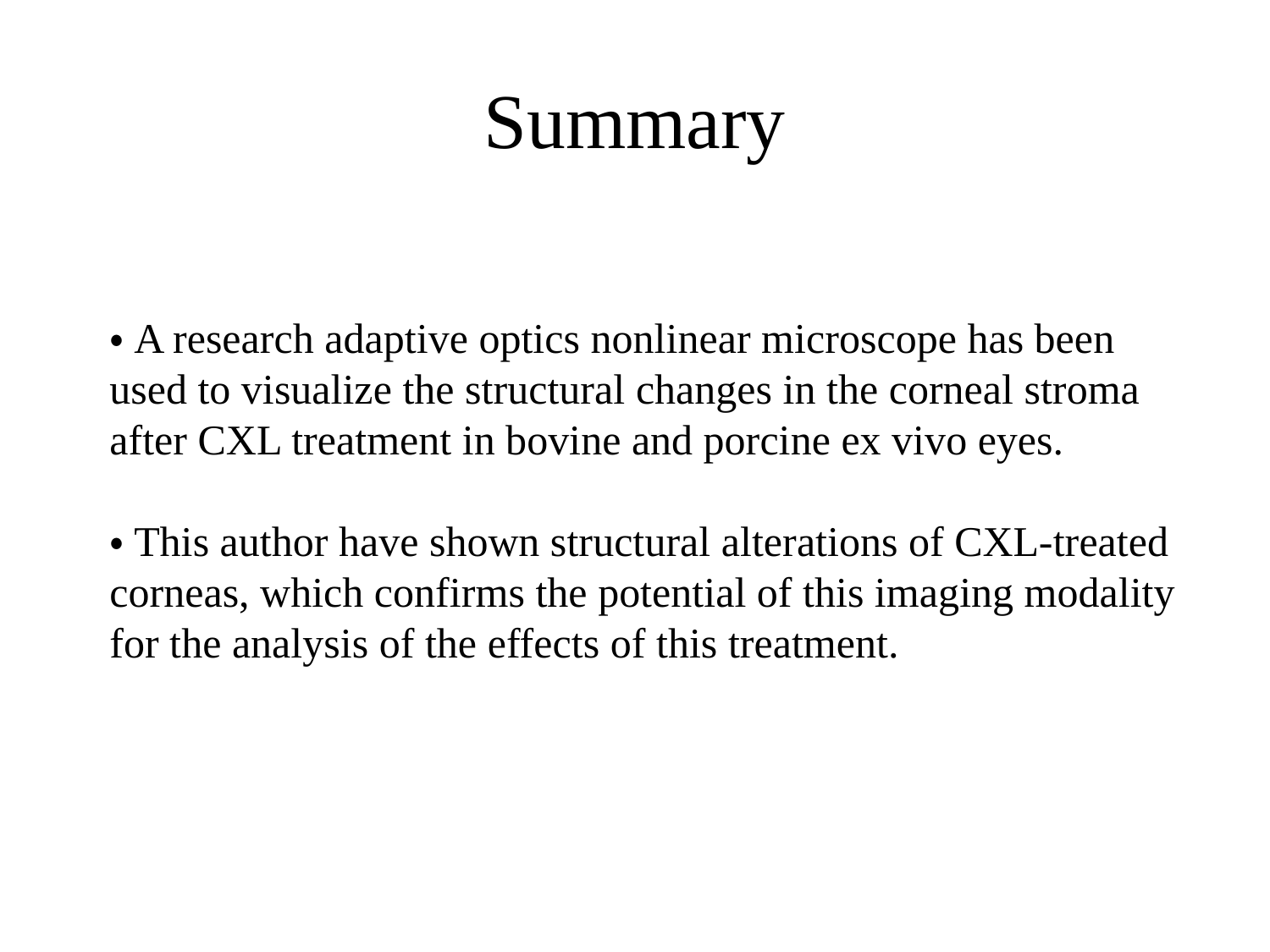

# Summary
・A research adaptive optics nonlinear microscope has been used to visualize the structural changes in the corneal stroma after CXL treatment in bovine and porcine ex vivo eyes.

・This author have shown structural alterations of CXL-treated corneas, which confirms the potential of this imaging modality for the analysis of the effects of this treatment.